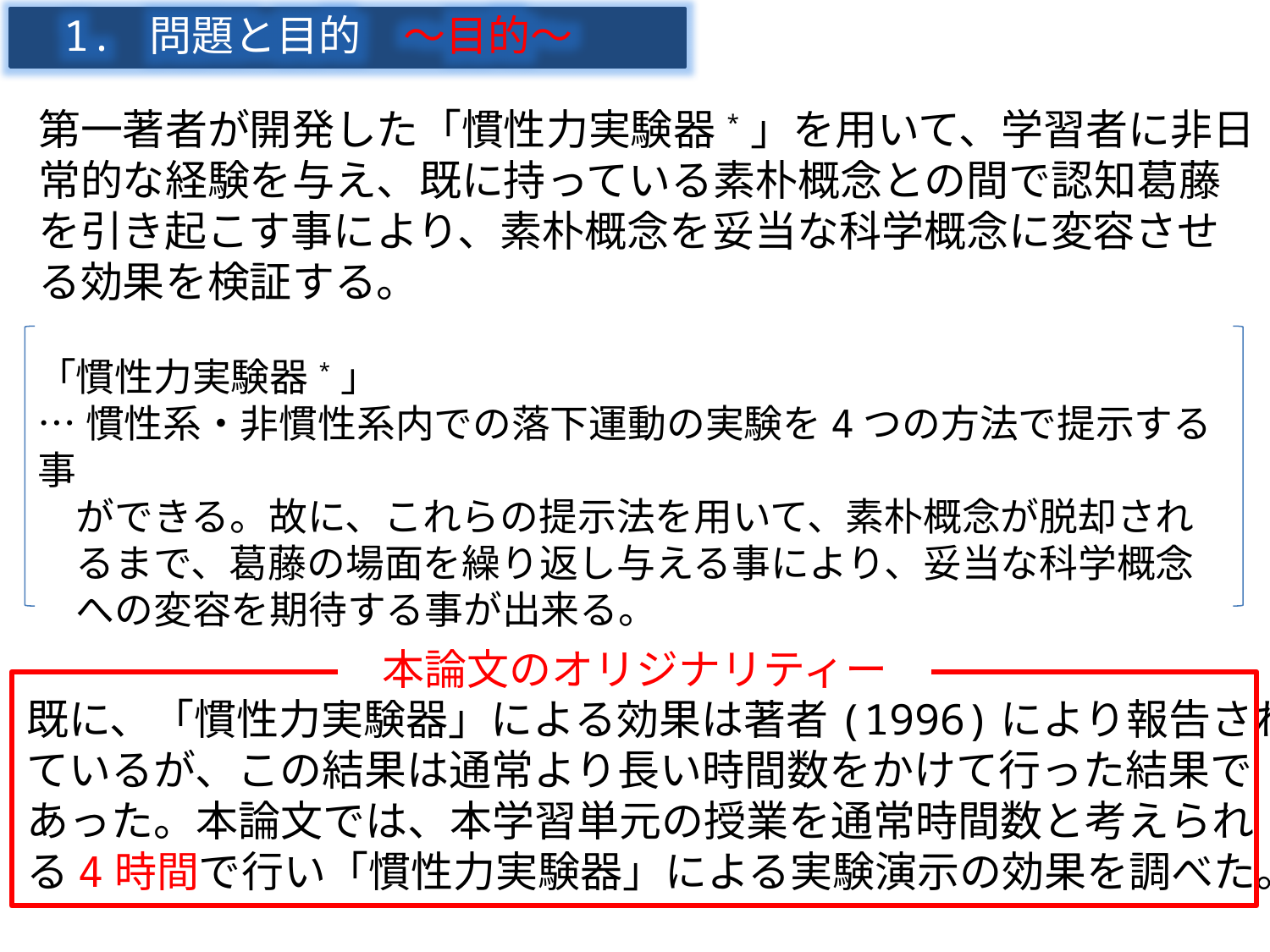

目的の書き方
1. 問題と目的　～目的～

　　　　　　　　　　　　　
第一著者が開発した「慣性力実験器*」を用いて、学習者に非日
常的な経験を与え、既に持っている素朴概念との間で認知葛藤
を引き起こす事により、素朴概念を妥当な科学概念に変容させ
る効果を検証する。

「慣性力実験器*」
…慣性系・非慣性系内での落下運動の実験を4つの方法で提示する事
　ができる。故に、これらの提示法を用いて、素朴概念が脱却され
　るまで、葛藤の場面を繰り返し与える事により、妥当な科学概念
　への変容を期待する事が出来る。
　　　　　　　　　　　オリジナリティー
既に、「慣性力実験器」による効果は著者(1996)により報告され
ているが、この結果は通常より長い時間数をかけて行った結果で
あった。本論文では、本学習単元の授業を通常時間数と考えられ
る4時間で行い「慣性力実験器」による実験演示の効果を調べた。
本論文のオリジナリティー